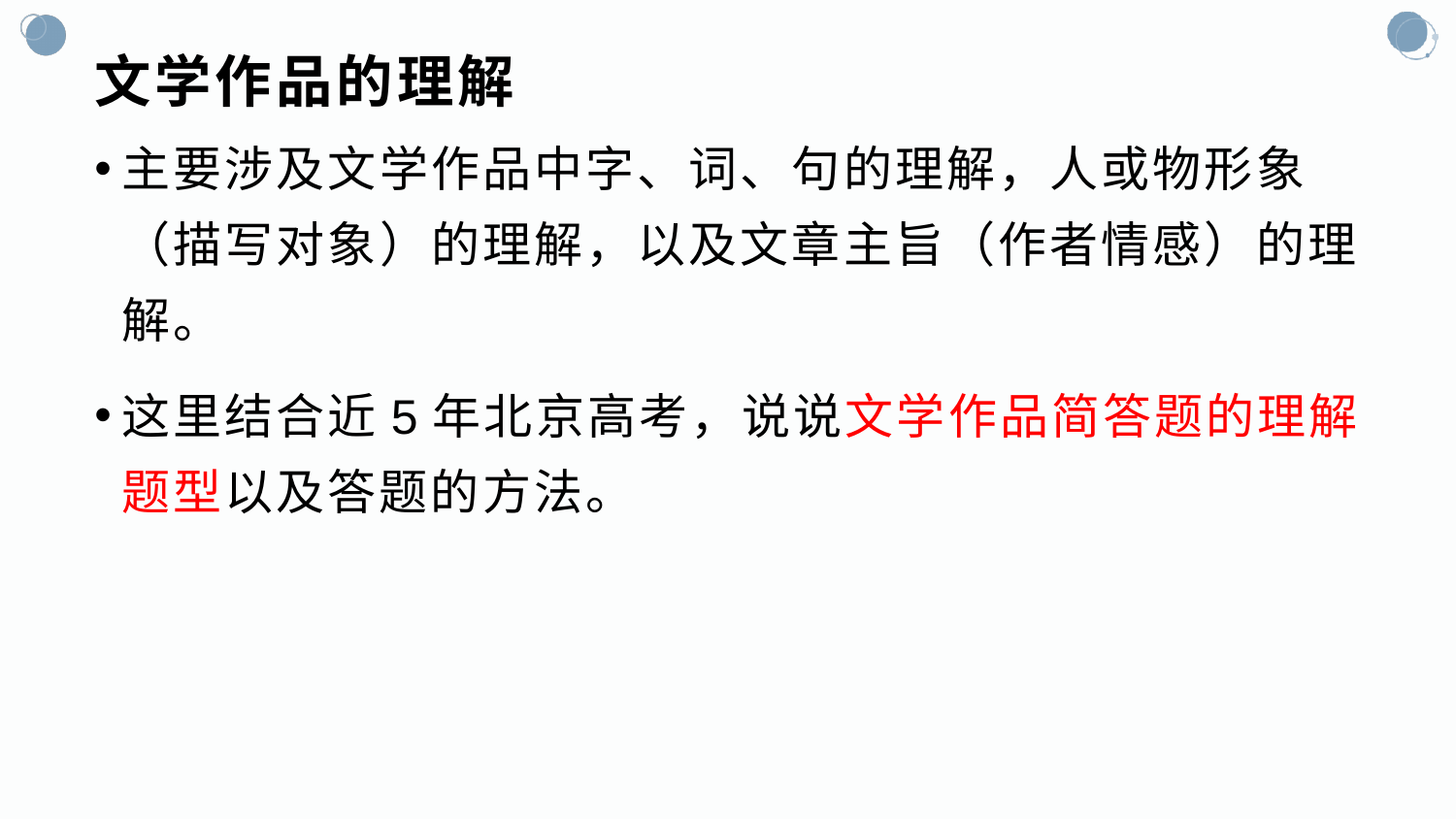

# 文学作品的理解
主要涉及文学作品中字、词、句的理解，人或物形象（描写对象）的理解，以及文章主旨（作者情感）的理解。
这里结合近5年北京高考，说说文学作品简答题的理解题型以及答题的方法。